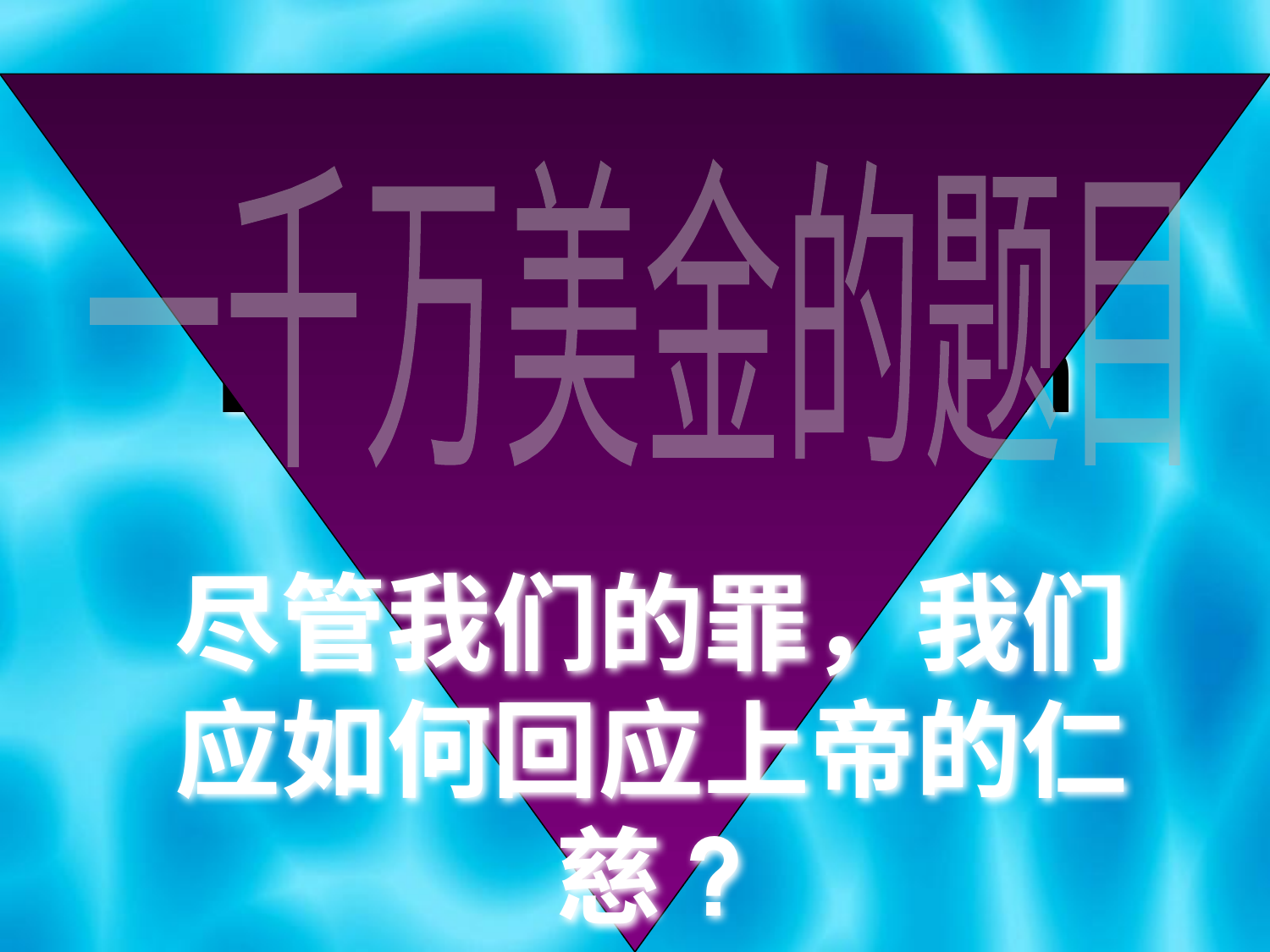

# The Ten Million Dollar Question
一千万美金的题目
尽管我们的罪，我们应如何回应上帝的仁慈?